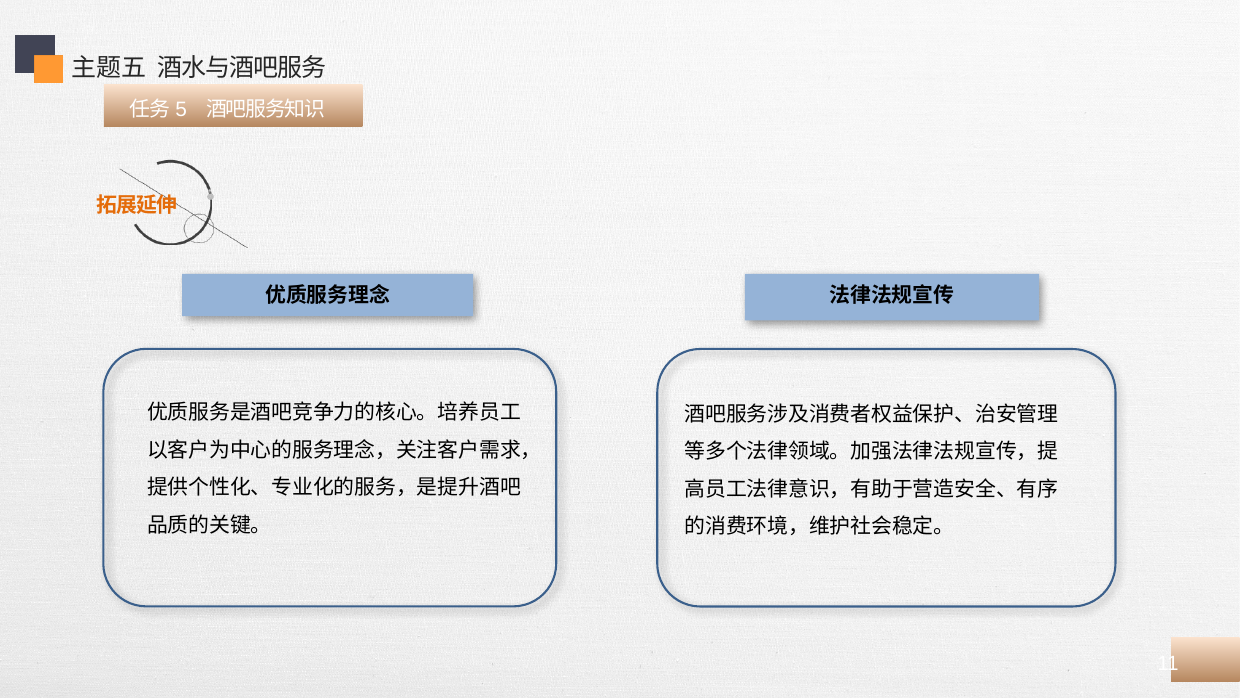

主题五  酒水与酒吧服务

 任务5   酒吧服务知识
优质服务理念
法律法规宣传

优质服务是酒吧竞争力的核心。培养员工以客户为中心的服务理念，关注客户需求，提供个性化、专业化的服务，是提升酒吧品质的关键。

酒吧服务涉及消费者权益保护、治安管理等多个法律领域。加强法律法规宣传，提高员工法律意识，有助于营造安全、有序的消费环境，维护社会稳定。